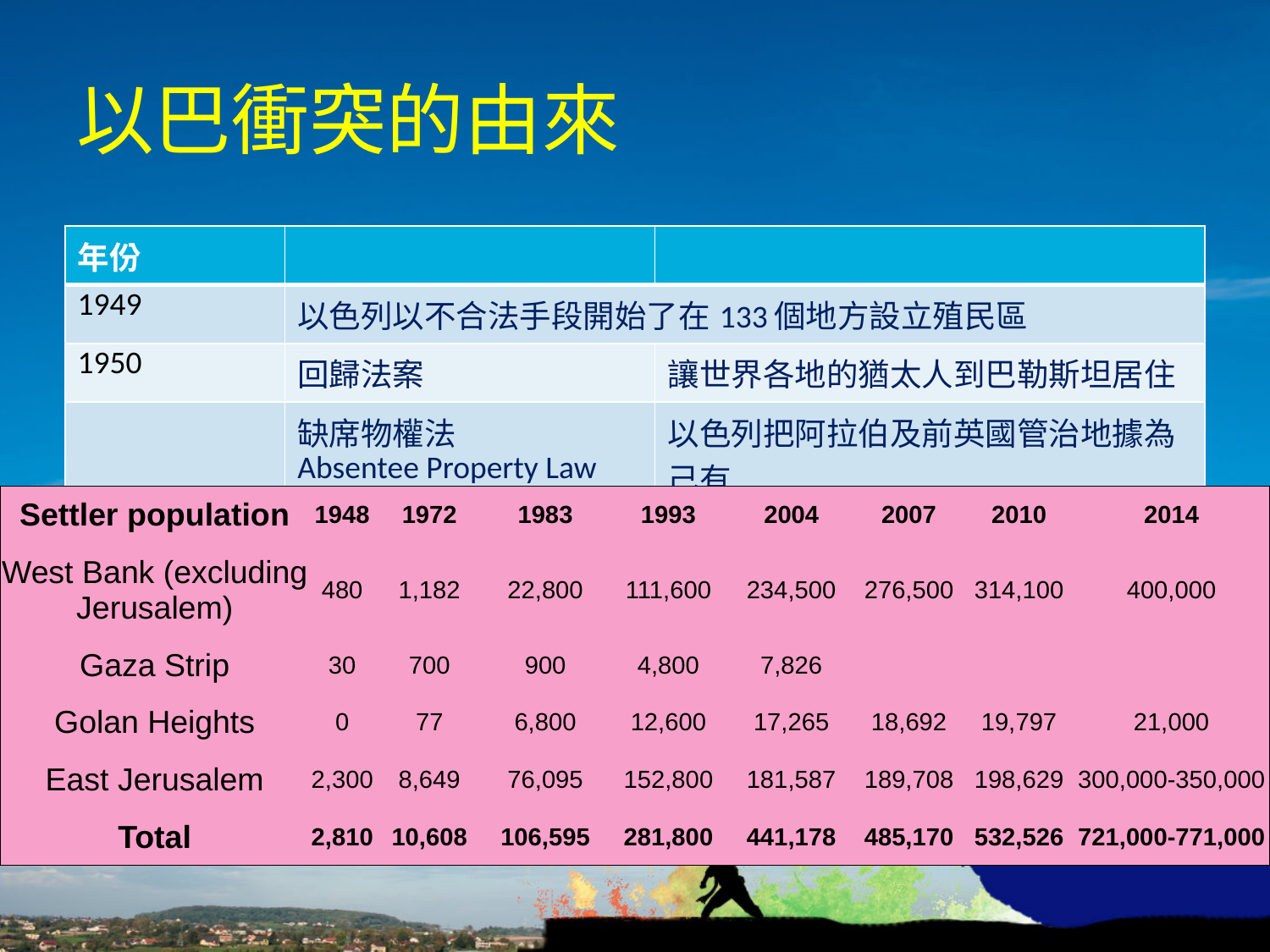

# 以巴衝突的由來
| 年份 |  |  |
| --- | --- | --- |
| 1949 | 以色列以不合法手段開始了在133個地方設立殖民區 |  |
| 1950 | 回歸法案 | 讓世界各地的猶太人到巴勒斯坦居住 |
|  | 缺席物權法 Absentee Property Law | 以色列把阿拉伯及前英國管治地據為己有 |
| Settler population | 1948 | 1972 | 1983 | 1993 | 2004 | 2007 | 2010 | 2014 |  |
| --- | --- | --- | --- | --- | --- | --- | --- | --- | --- |
| West Bank (excluding Jerusalem) | 480 | 1,182 | 22,800 | 111,600 | 234,500 | 276,500 | 314,100 | 400,000 |  |
| Gaza Strip | 30 | 700 | 900 | 4,800 | 7,826 |  |  |  |  |
| Golan Heights | 0 | 77 | 6,800 | 12,600 | 17,265 | 18,692 | 19,797 | 21,000 |  |
| East Jerusalem | 2,300 | 8,649 | 76,095 | 152,800 | 181,587 | 189,708 | 198,629 | 300,000-350,000 |  |
| Total | 2,810 | 10,608 | 106,595 | 281,800 | 441,178 | 485,170 | 532,526 | 721,000-771,000 |  |